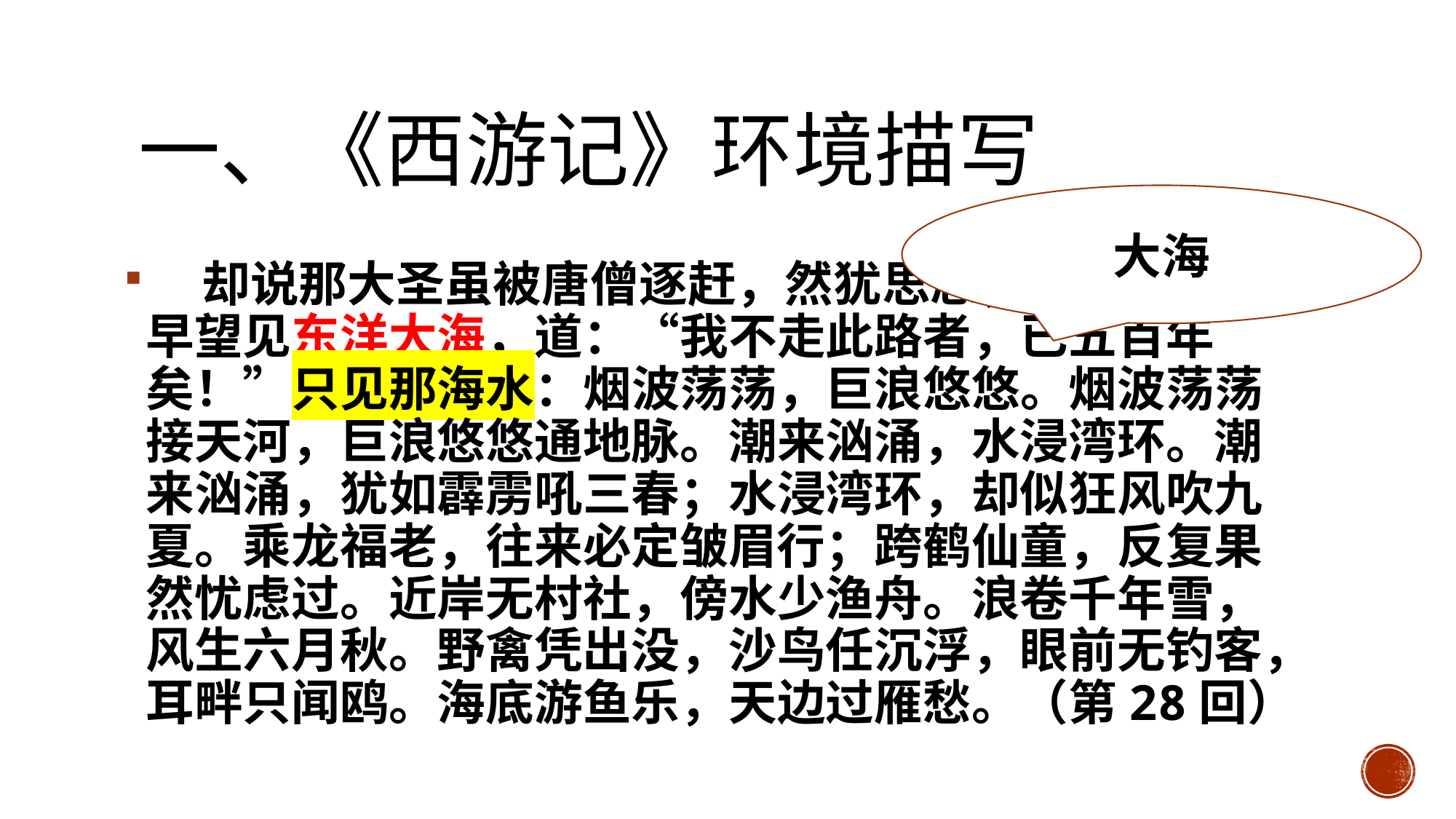

# 一、《西游记》环境描写
大海
    却说那大圣虽被唐僧逐赶，然犹思念，感叹不已，早望见东洋大海，道：“我不走此路者，已五百年矣！”只见那海水：烟波荡荡，巨浪悠悠。烟波荡荡接天河，巨浪悠悠通地脉。潮来汹涌，水浸湾环。潮来汹涌，犹如霹雳吼三春；水浸湾环，却似狂风吹九夏。乘龙福老，往来必定皱眉行；跨鹤仙童，反复果然忧虑过。近岸无村社，傍水少渔舟。浪卷千年雪，风生六月秋。野禽凭出没，沙鸟任沉浮，眼前无钓客，耳畔只闻鸥。海底游鱼乐，天边过雁愁。（第28回）